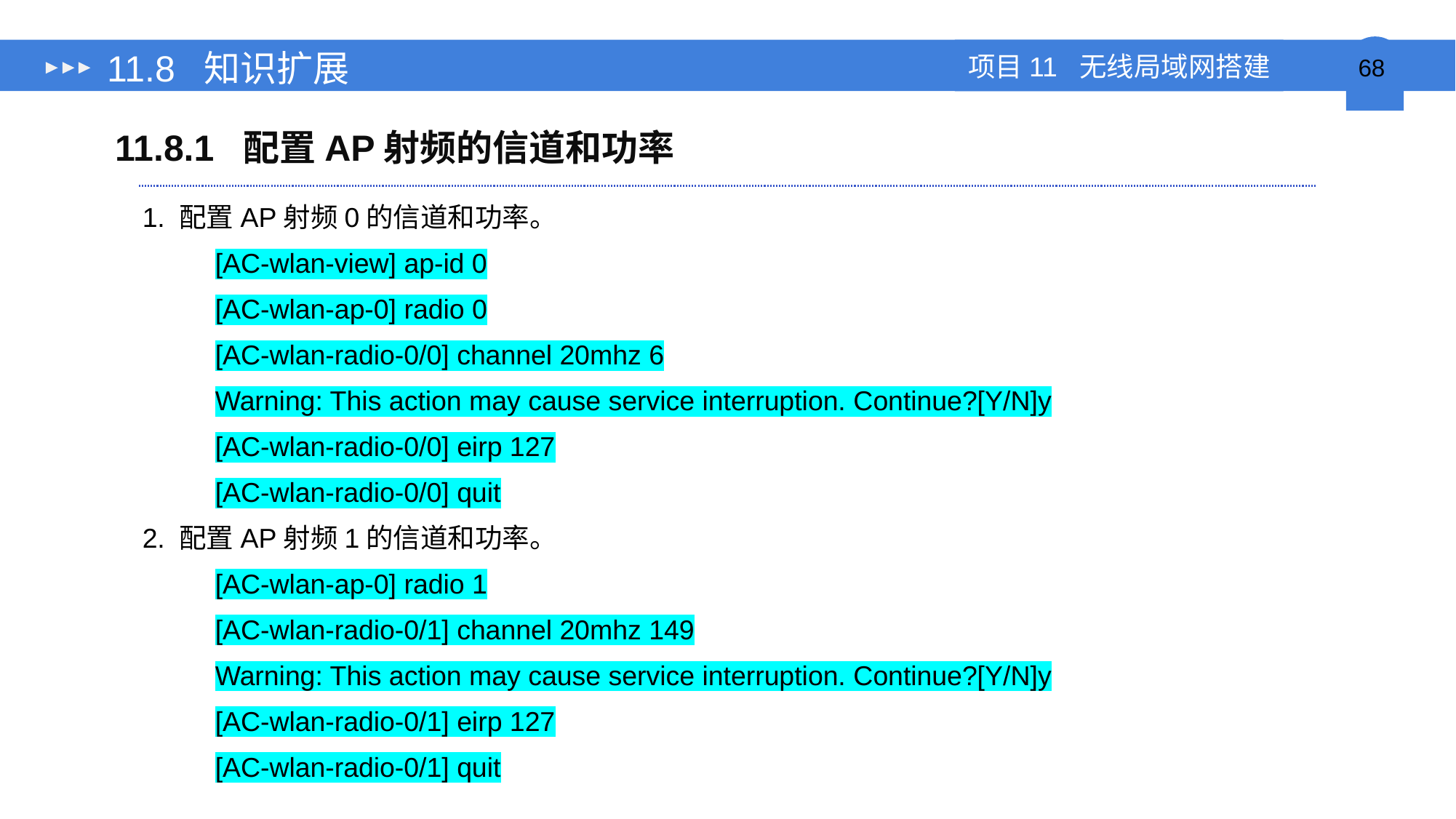

# 11.8  知识扩展
11.8.1  配置AP射频的信道和功率
1. 配置AP射频0的信道和功率。
[AC-wlan-view] ap-id 0
[AC-wlan-ap-0] radio 0
[AC-wlan-radio-0/0] channel 20mhz 6
Warning: This action may cause service interruption. Continue?[Y/N]y
[AC-wlan-radio-0/0] eirp 127
[AC-wlan-radio-0/0] quit
2. 配置AP射频1的信道和功率。
[AC-wlan-ap-0] radio 1
[AC-wlan-radio-0/1] channel 20mhz 149
Warning: This action may cause service interruption. Continue?[Y/N]y
[AC-wlan-radio-0/1] eirp 127
[AC-wlan-radio-0/1] quit